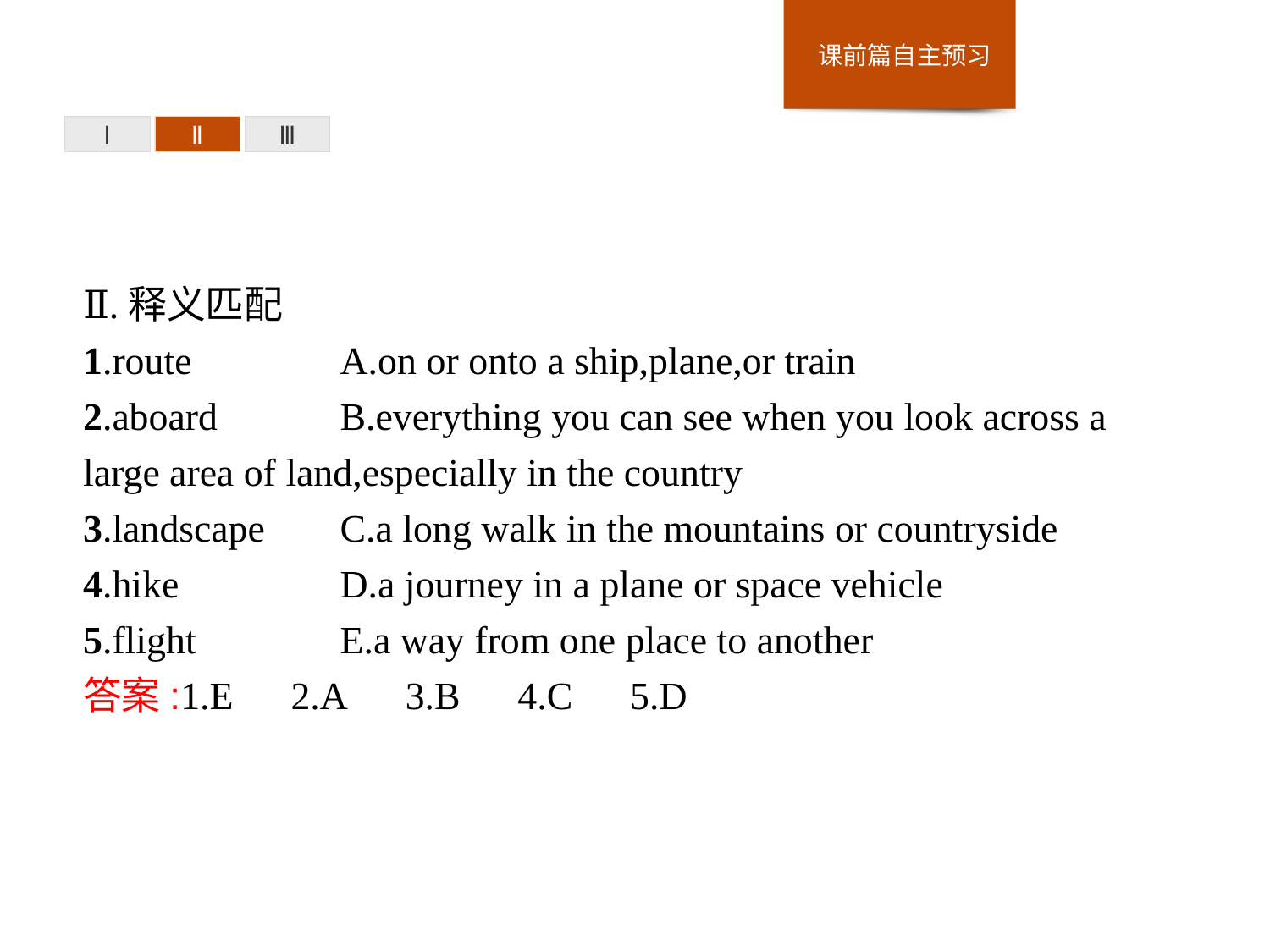

Ⅰ
Ⅱ
Ⅲ
Ⅱ.释义匹配
1.route　　　	A.on or onto a ship,plane,or train
2.aboard		B.everything you can see when you look across a large area of land,especially in the country
3.landscape	C.a long walk in the mountains or countryside
4.hike		D.a journey in a plane or space vehicle
5.flight		E.a way from one place to another
答案:1.E　2.A　3.B　4.C　5.D